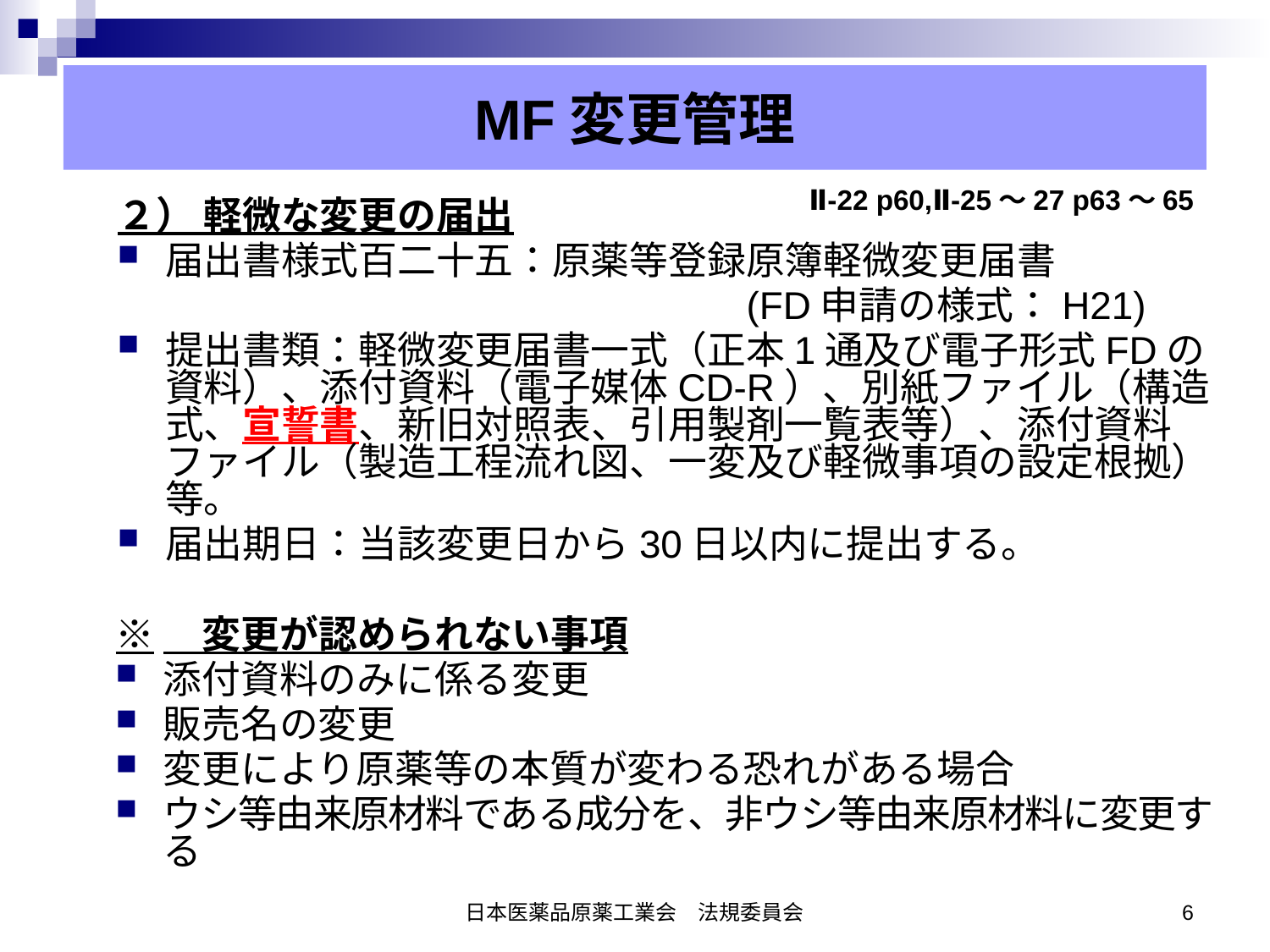

MF変更管理
Ⅱ-22 p60,Ⅱ-25〜27 p63〜65
２） 軽微な変更の届出
届出書様式百二十五：原薬等登録原簿軽微変更届書
　　　　　　　　　　　　　　　　(FD申請の様式：H21)
提出書類：軽微変更届書一式（正本1通及び電子形式FDの資料）、添付資料（電子媒体CD-R）、別紙ファイル（構造式、宣誓書、新旧対照表、引用製剤一覧表等）、添付資料ファイル（製造工程流れ図、一変及び軽微事項の設定根拠）等。
届出期日：当該変更日から30日以内に提出する。

※　変更が認められない事項
添付資料のみに係る変更
販売名の変更
変更により原薬等の本質が変わる恐れがある場合
ウシ等由来原材料である成分を、非ウシ等由来原材料に変更する

日本医薬品原薬工業会　法規委員会
6